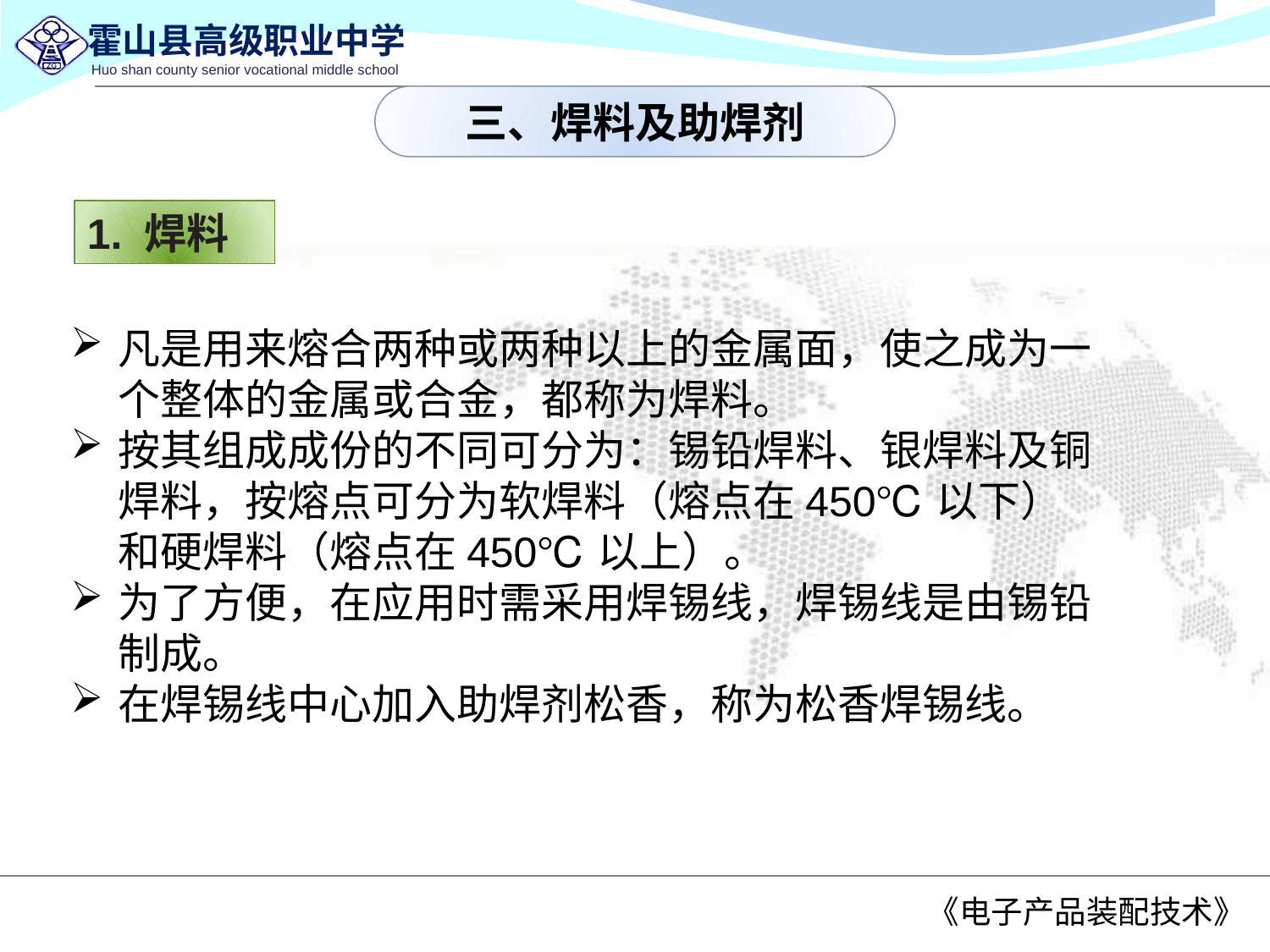

三、焊料及助焊剂
1. 焊料
凡是用来熔合两种或两种以上的金属面，使之成为一个整体的金属或合金，都称为焊料。
按其组成成份的不同可分为：锡铅焊料、银焊料及铜焊料，按熔点可分为软焊料（熔点在450℃以下）和硬焊料（熔点在450℃以上）。
为了方便，在应用时需采用焊锡线，焊锡线是由锡铅制成。
在焊锡线中心加入助焊剂松香，称为松香焊锡线。